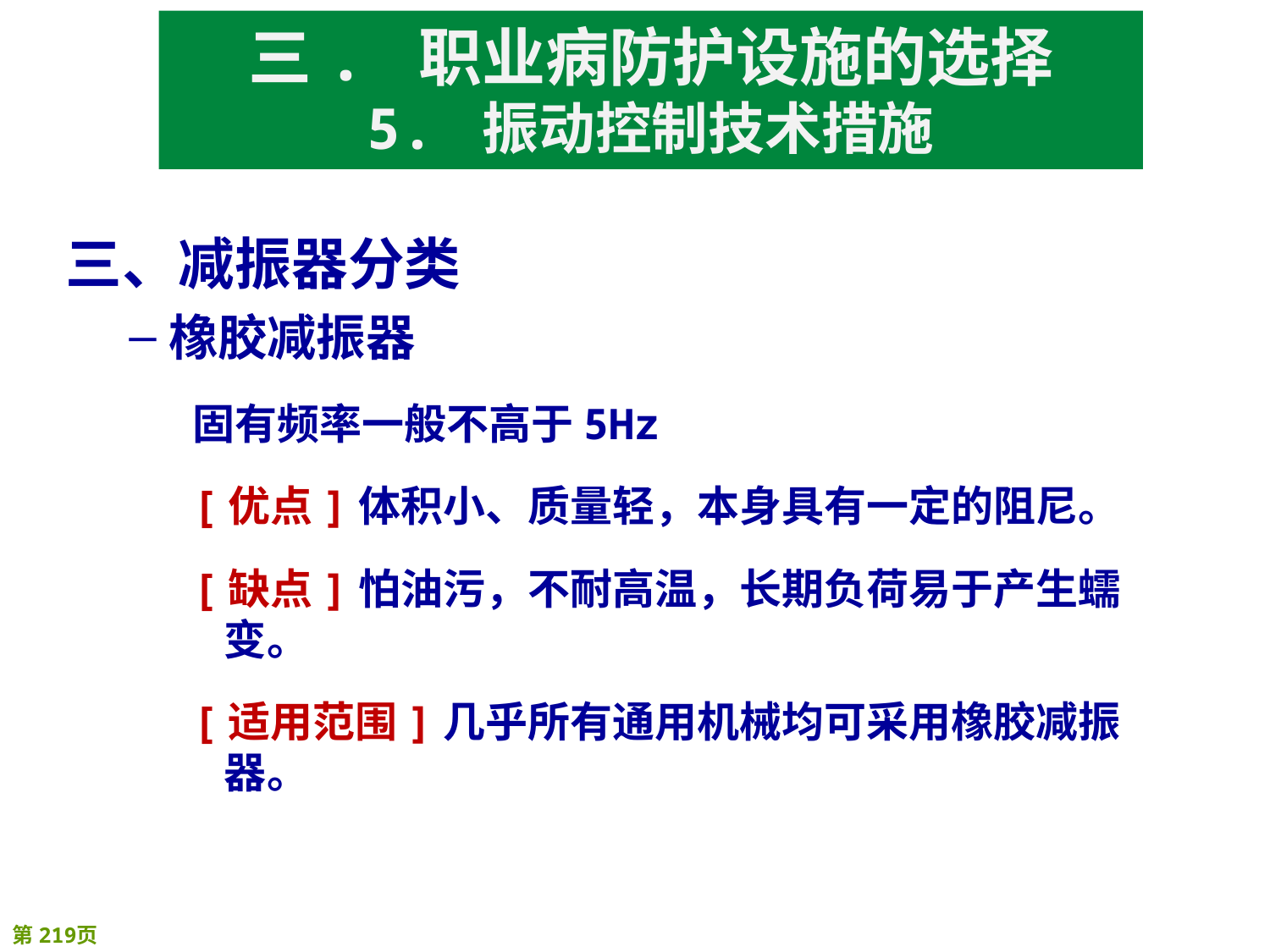

三. 职业病防护设施的选择
5. 振动控制技术措施
三、减振器分类
橡胶减振器
固有频率一般不高于5Hz
[优点]体积小、质量轻，本身具有一定的阻尼。
[缺点]怕油污，不耐高温，长期负荷易于产生蠕变。
[适用范围]几乎所有通用机械均可采用橡胶减振器。